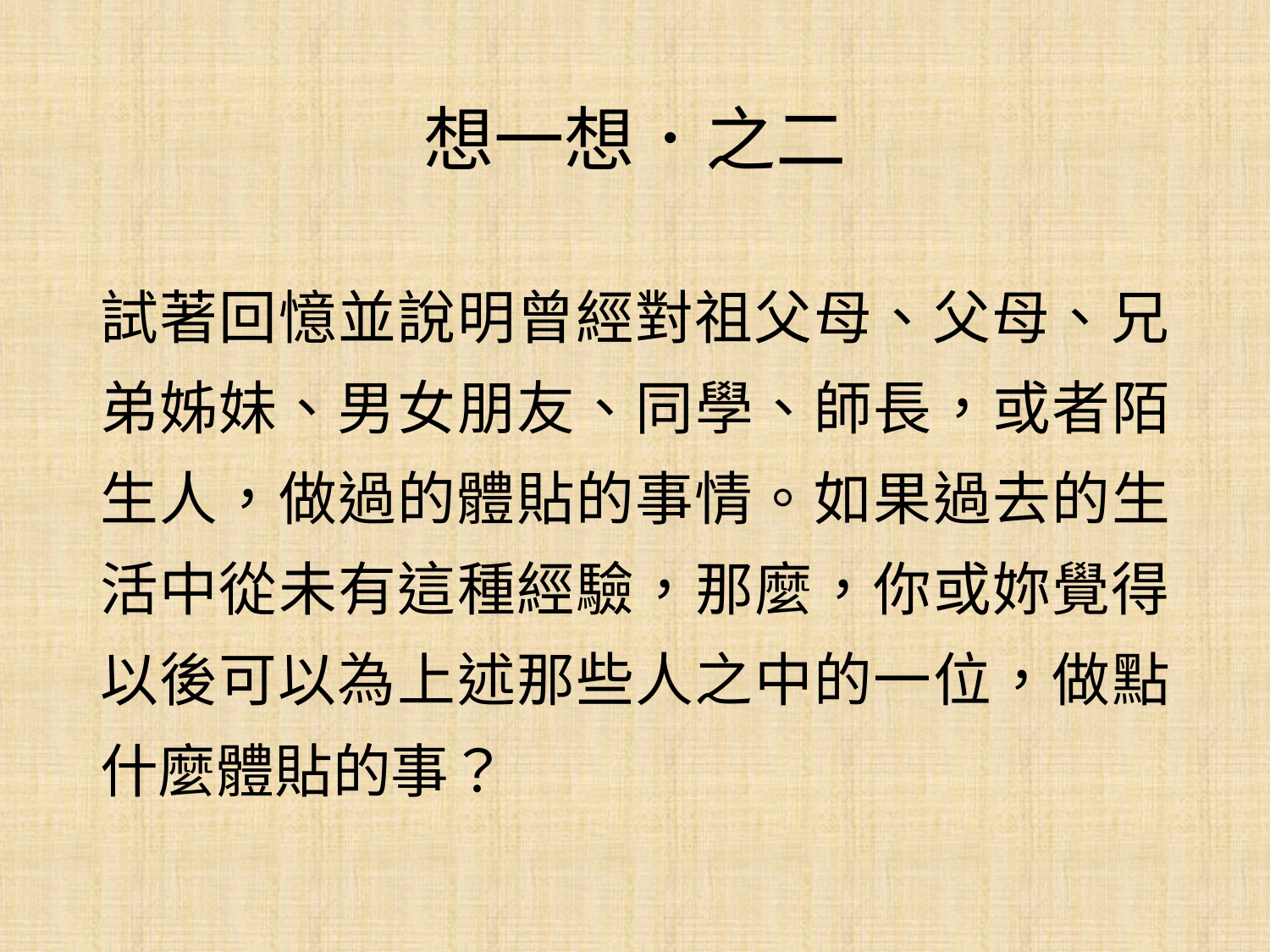

# 想一想．之二
試著回憶並說明曾經對祖父母、父母、兄弟姊妹、男女朋友、同學、師長，或者陌生人，做過的體貼的事情。如果過去的生活中從未有這種經驗，那麼，你或妳覺得以後可以為上述那些人之中的一位，做點什麼體貼的事？